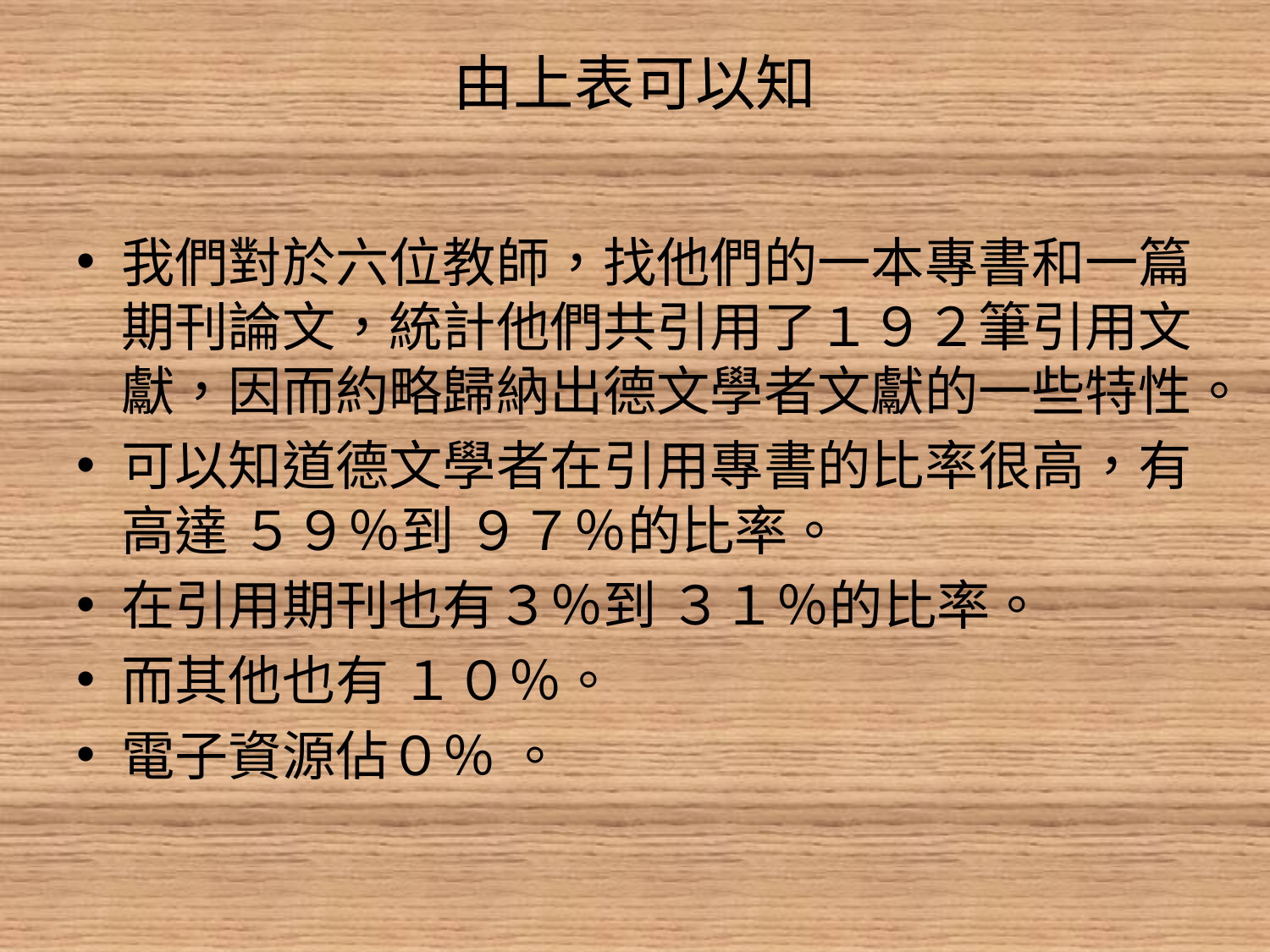

# 由上表可以知
我們對於六位教師，找他們的一本專書和一篇期刊論文，統計他們共引用了１９２筆引用文獻，因而約略歸納出德文學者文獻的一些特性。
可以知道德文學者在引用專書的比率很高，有高達 ５９％到 ９７％的比率。
在引用期刊也有３％到 ３１％的比率。
而其他也有 １０％。
電子資源佔０％ 。